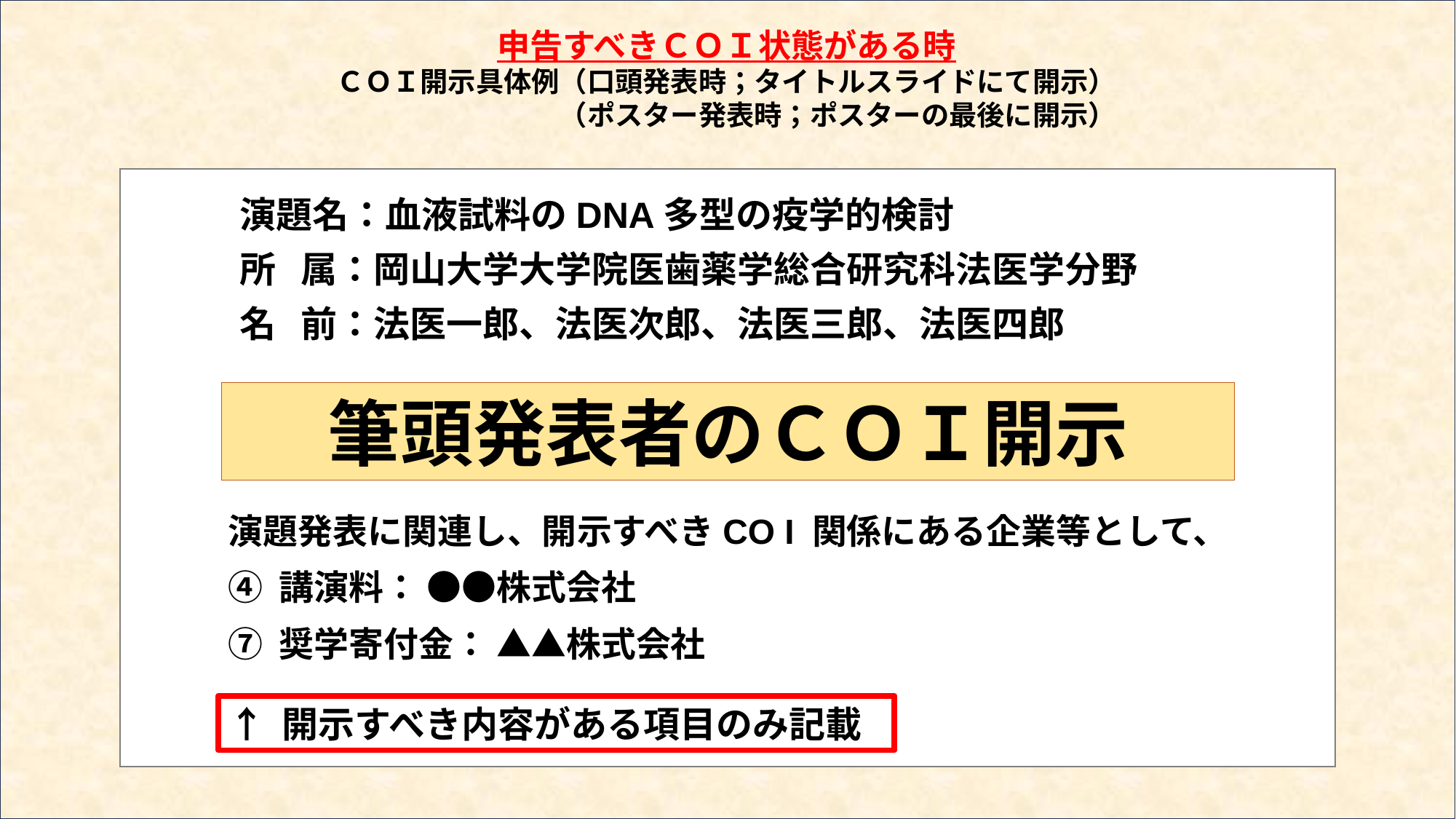

# 申告すべきＣＯＩ状態がある時 ＣＯＩ開示具体例（口頭発表時；タイトルスライドにて開示） 　　　　　　　　（ポスター発表時；ポスターの最後に開示）

演題名：血液試料のDNA多型の疫学的検討
所   属：岡山大学大学院医歯薬学総合研究科法医学分野
名   前：法医一郎、法医次郎、法医三郎、法医四郎

筆頭発表者のＣＯＩ開示
演題発表に関連し、開示すべきCO I 関係にある企業等として、
④ 講演料： ●●株式会社
⑦ 奨学寄付金： ▲▲株式会社
↑ 開示すべき内容がある項目のみ記載